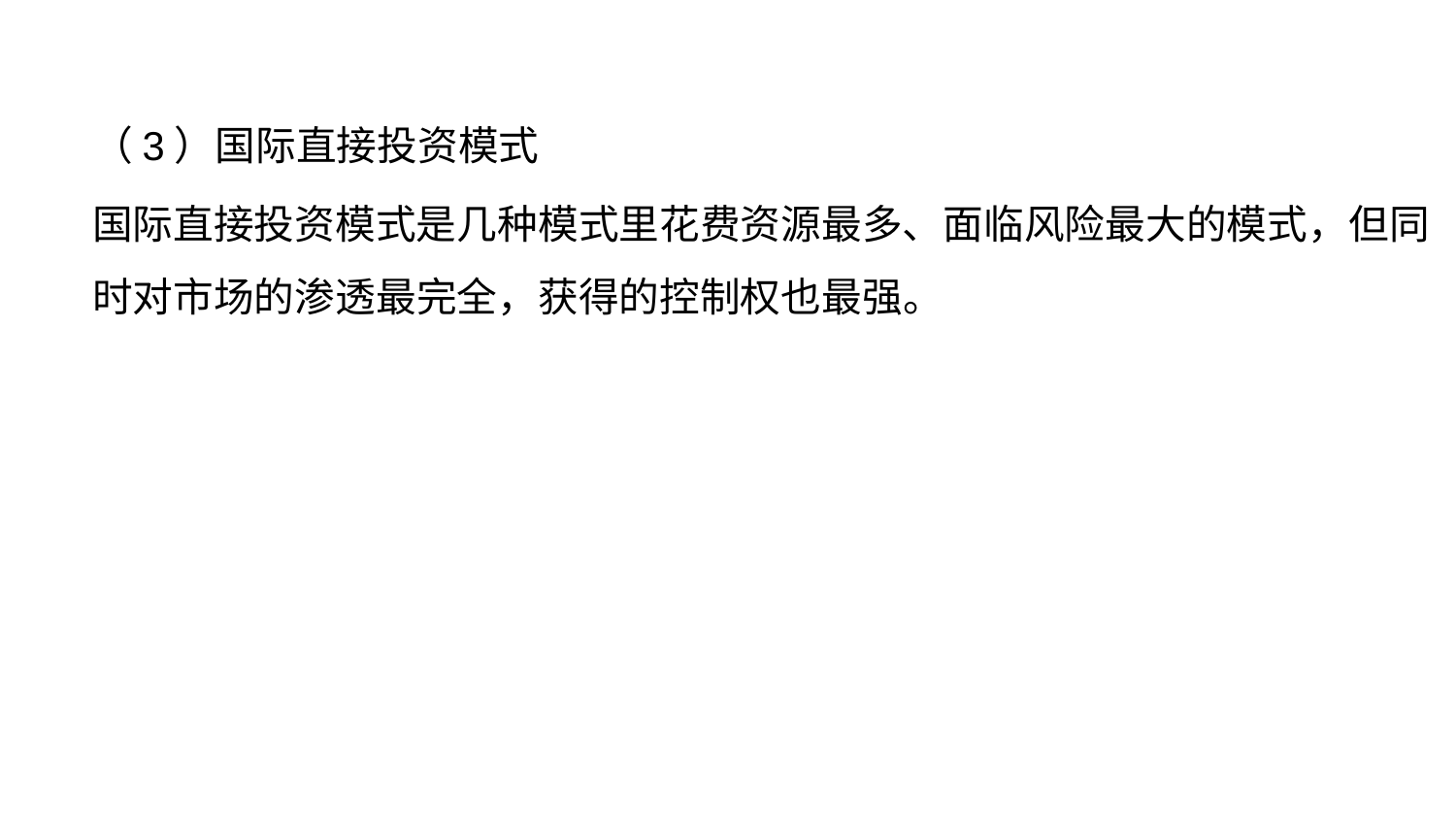

#
（3）国际直接投资模式
国际直接投资模式是几种模式里花费资源最多、面临风险最大的模式，但同时对市场的渗透最完全，获得的控制权也最强。